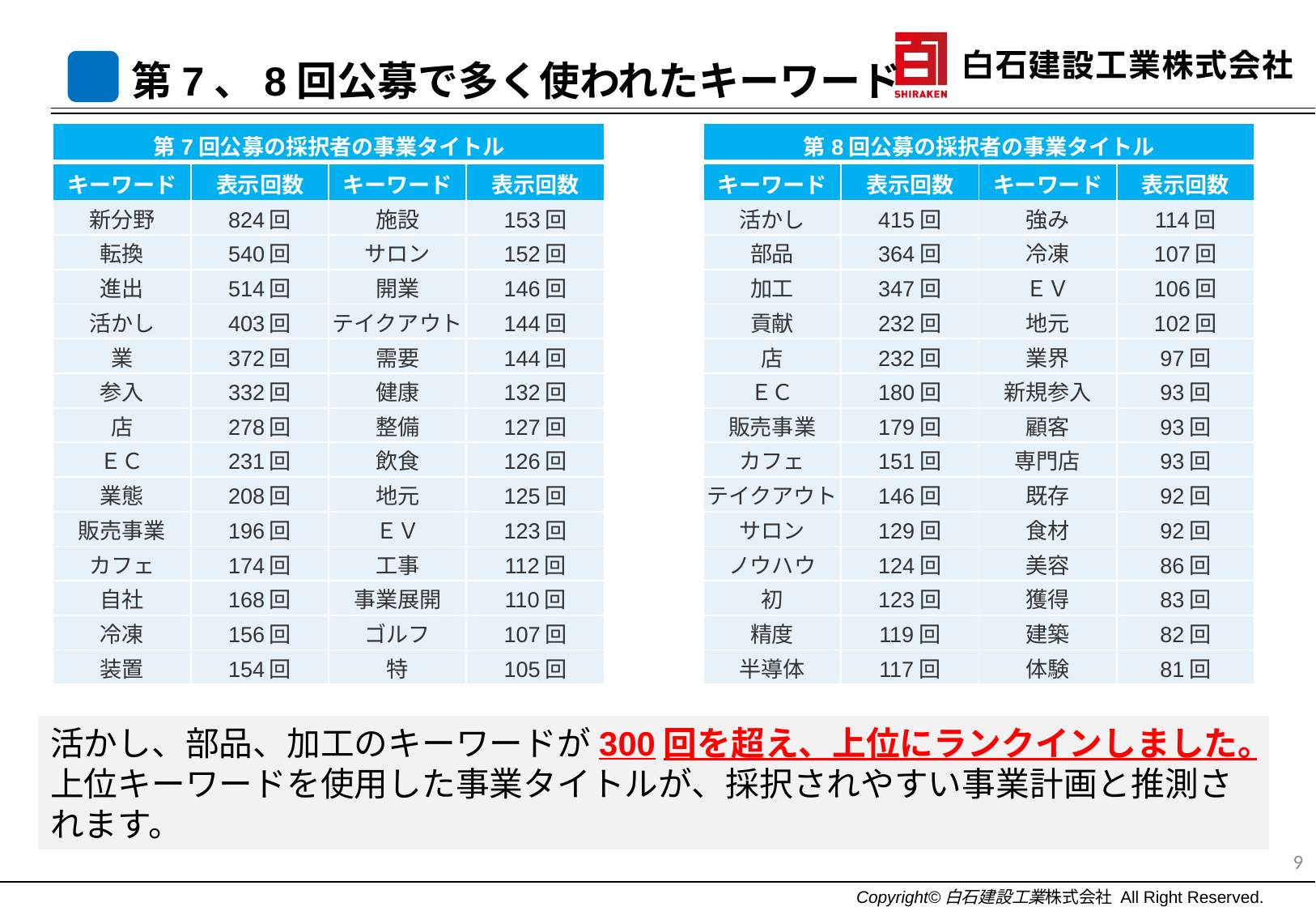

第7、8回公募で多く使われたキーワード
| 第7回公募の採択者の事業タイトル |  |  |  |  | 第8回公募の採択者の事業タイトル |  |  |  |
| --- | --- | --- | --- | --- | --- | --- | --- | --- |
| キーワード | 表示回数 | キーワード | 表示回数 |  | キーワード | 表示回数 | キーワード | 表示回数 |
| 新分野 | 824回 | 施設 | 153回 |  | 活かし | 415回 | 強み | 114回 |
| 転換 | 540回 | サロン | 152回 |  | 部品 | 364回 | 冷凍 | 107回 |
| 進出 | 514回 | 開業 | 146回 |  | 加工 | 347回 | ＥＶ | 106回 |
| 活かし | 403回 | テイクアウト | 144回 |  | 貢献 | 232回 | 地元 | 102回 |
| 業 | 372回 | 需要 | 144回 |  | 店 | 232回 | 業界 | 97回 |
| 参入 | 332回 | 健康 | 132回 |  | ＥＣ | 180回 | 新規参入 | 93回 |
| 店 | 278回 | 整備 | 127回 |  | 販売事業 | 179回 | 顧客 | 93回 |
| ＥＣ | 231回 | 飲食 | 126回 |  | カフェ | 151回 | 専門店 | 93回 |
| 業態 | 208回 | 地元 | 125回 |  | テイクアウト | 146回 | 既存 | 92回 |
| 販売事業 | 196回 | ＥＶ | 123回 |  | サロン | 129回 | 食材 | 92回 |
| カフェ | 174回 | 工事 | 112回 |  | ノウハウ | 124回 | 美容 | 86回 |
| 自社 | 168回 | 事業展開 | 110回 |  | 初 | 123回 | 獲得 | 83回 |
| 冷凍 | 156回 | ゴルフ | 107回 |  | 精度 | 119回 | 建築 | 82回 |
| 装置 | 154回 | 特 | 105回 |  | 半導体 | 117回 | 体験 | 81回 |
活かし、部品、加工のキーワードが300回を超え、上位にランクインしました。
上位キーワードを使用した事業タイトルが、採択されやすい事業計画と推測されます。
9